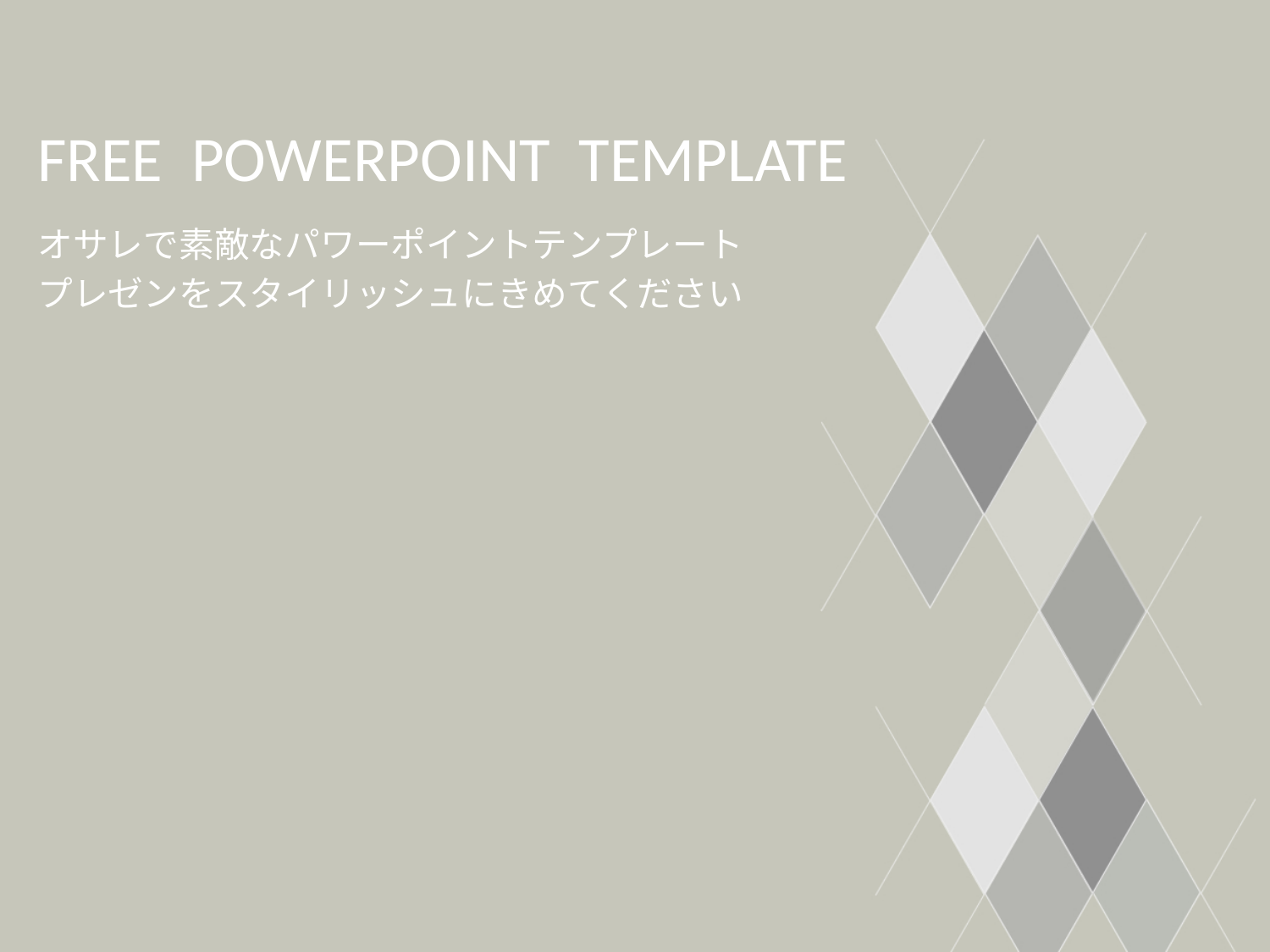

# FREE  POWERPOINT  TEMPLATE
オサレで素敵なパワーポイントテンプレート
プレゼンをスタイリッシュにきめてください